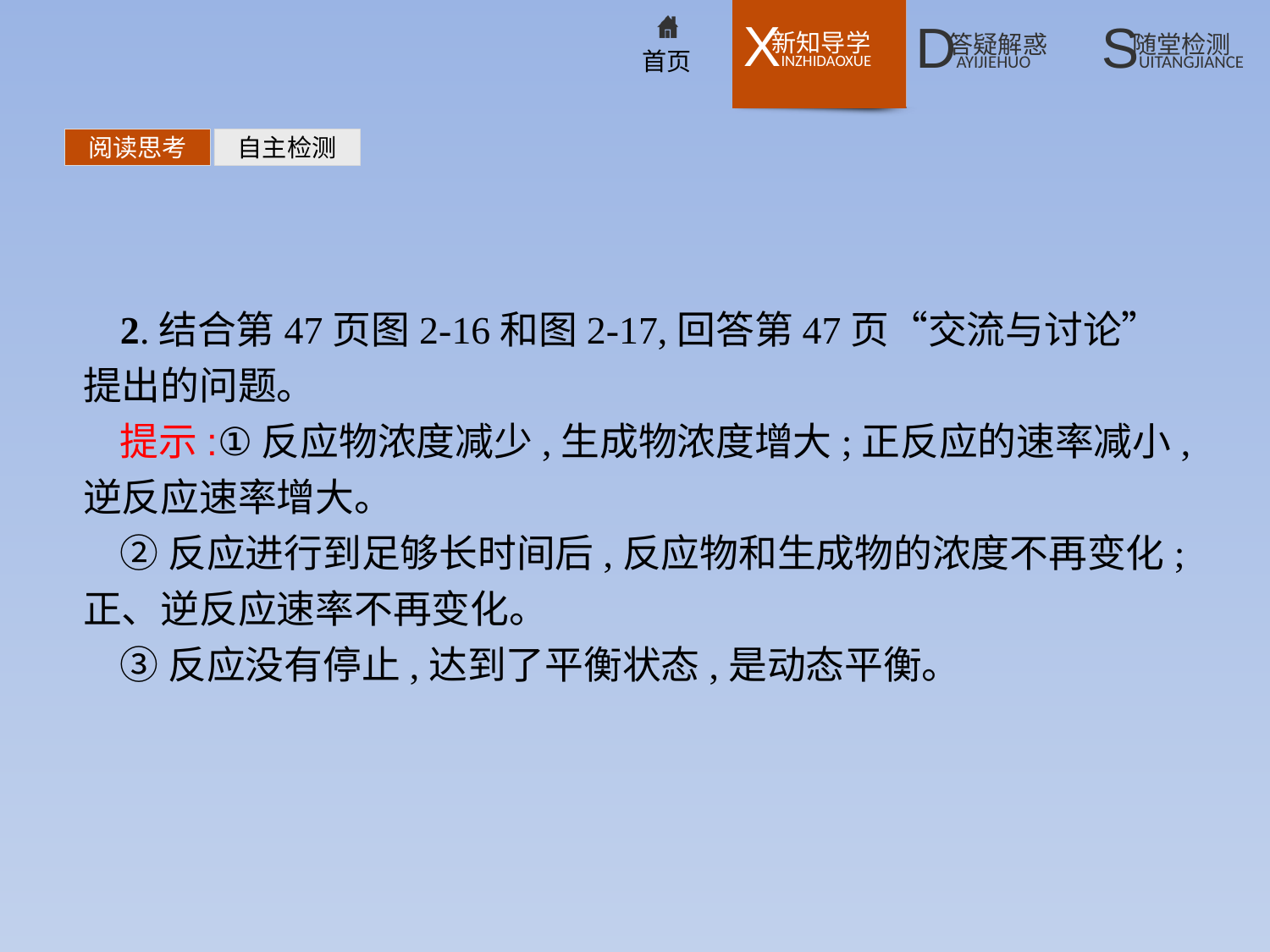

阅读思考
自主检测
2.结合第47页图2-16和图2-17,回答第47页“交流与讨论”提出的问题。
提示:①反应物浓度减少,生成物浓度增大;正反应的速率减小,逆反应速率增大。
②反应进行到足够长时间后,反应物和生成物的浓度不再变化;正、逆反应速率不再变化。
③反应没有停止,达到了平衡状态,是动态平衡。